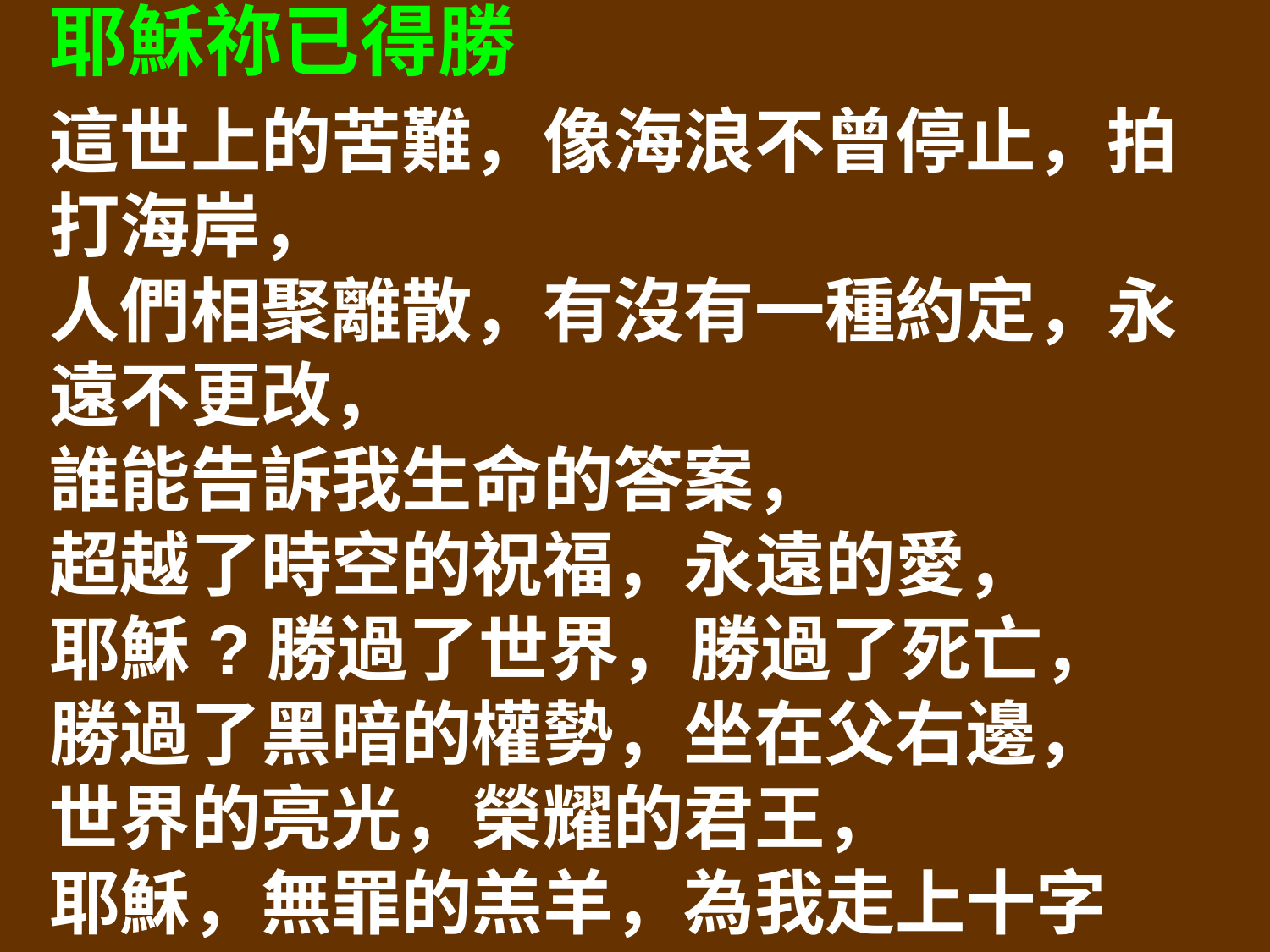

耶穌祢已得勝
這世上的苦難，像海浪不曾停止，拍打海岸，
人們相聚離散，有沒有一種約定，永遠不更改，
誰能告訴我生命的答案，
超越了時空的祝福，永遠的愛，
耶穌?勝過了世界，勝過了死亡，
勝過了黑暗的權勢，坐在父右邊，
世界的亮光，榮耀的君王，
耶穌，無罪的羔羊，為我走上十字架。